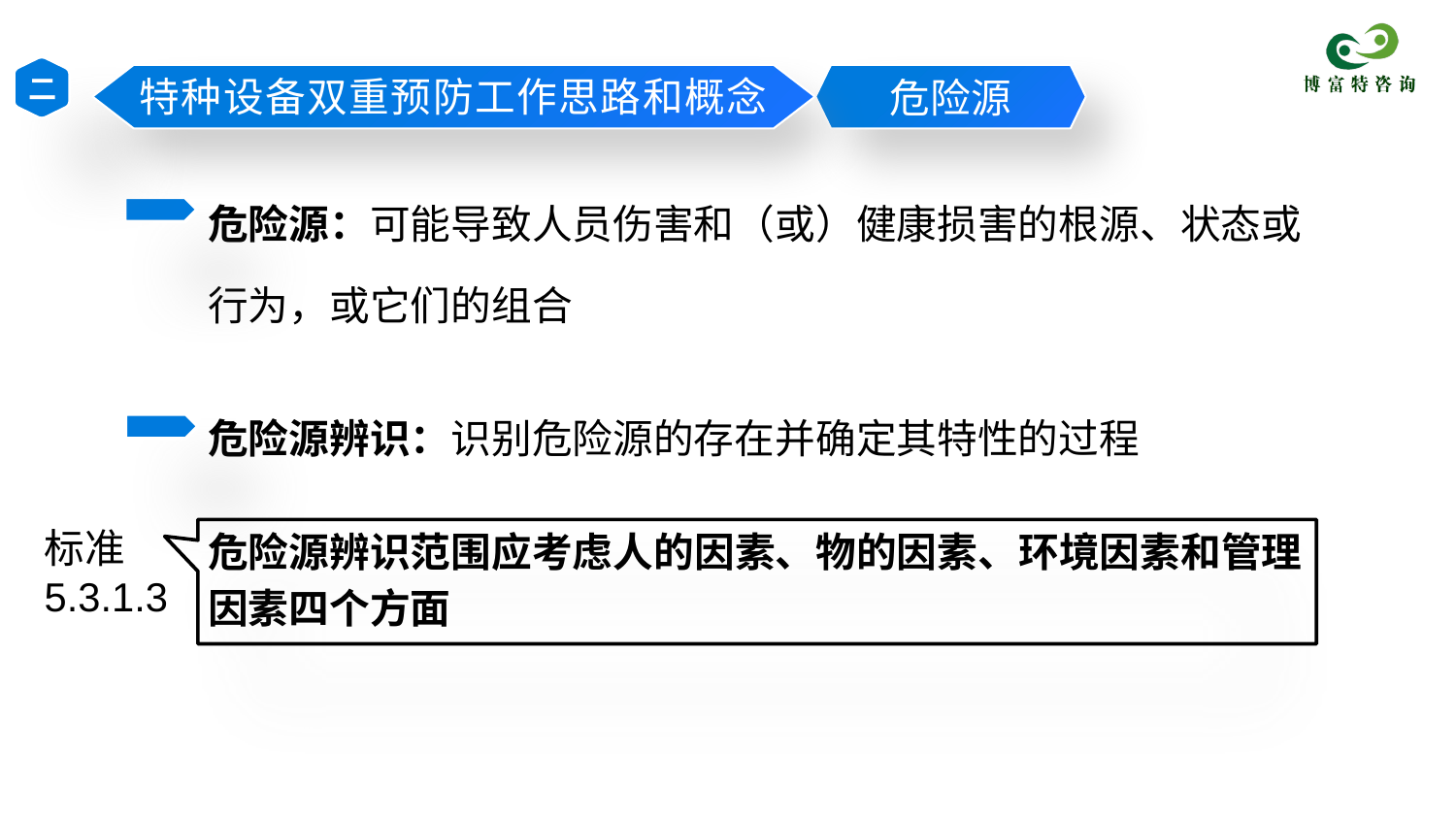

二

特种设备双重预防工作思路和概念
危险源
危险源：可能导致人员伤害和（或）健康损害的根源、状态或行为，或它们的组合

危险源辨识：识别危险源的存在并确定其特性的过程

危险源辨识范围应考虑人的因素、物的因素、环境因素和管理因素四个方面

标准5.3.1.3

24